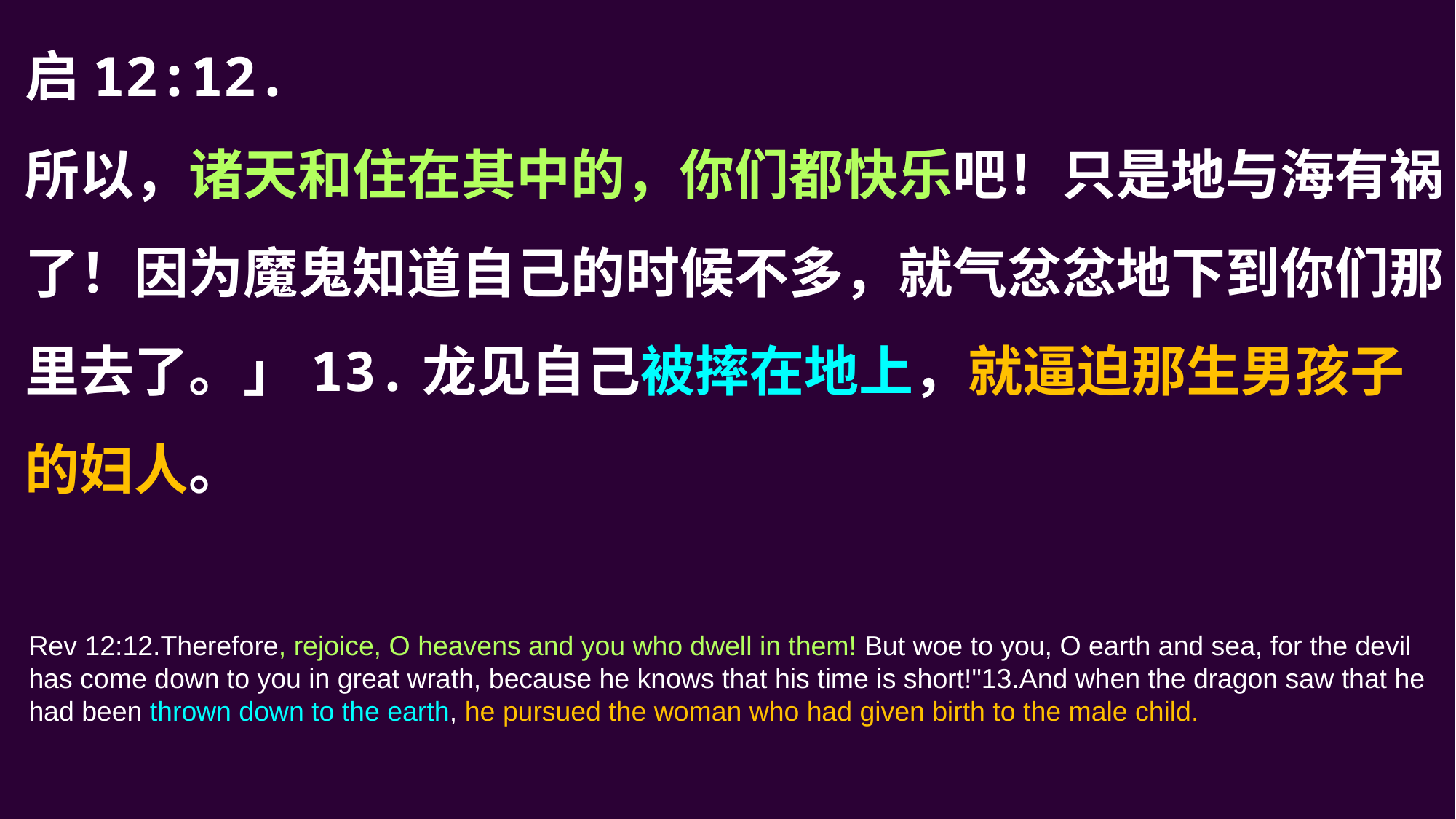

启12:12.
所以，诸天和住在其中的，你们都快乐吧！只是地与海有祸了！因为魔鬼知道自己的时候不多，就气忿忿地下到你们那里去了。」13.龙见自己被摔在地上，就逼迫那生男孩子的妇人。

Rev 12:12.Therefore, rejoice, O heavens and you who dwell in them! But woe to you, O earth and sea, for the devil has come down to you in great wrath, because he knows that his time is short!"13.And when the dragon saw that he had been thrown down to the earth, he pursued the woman who had given birth to the male child.